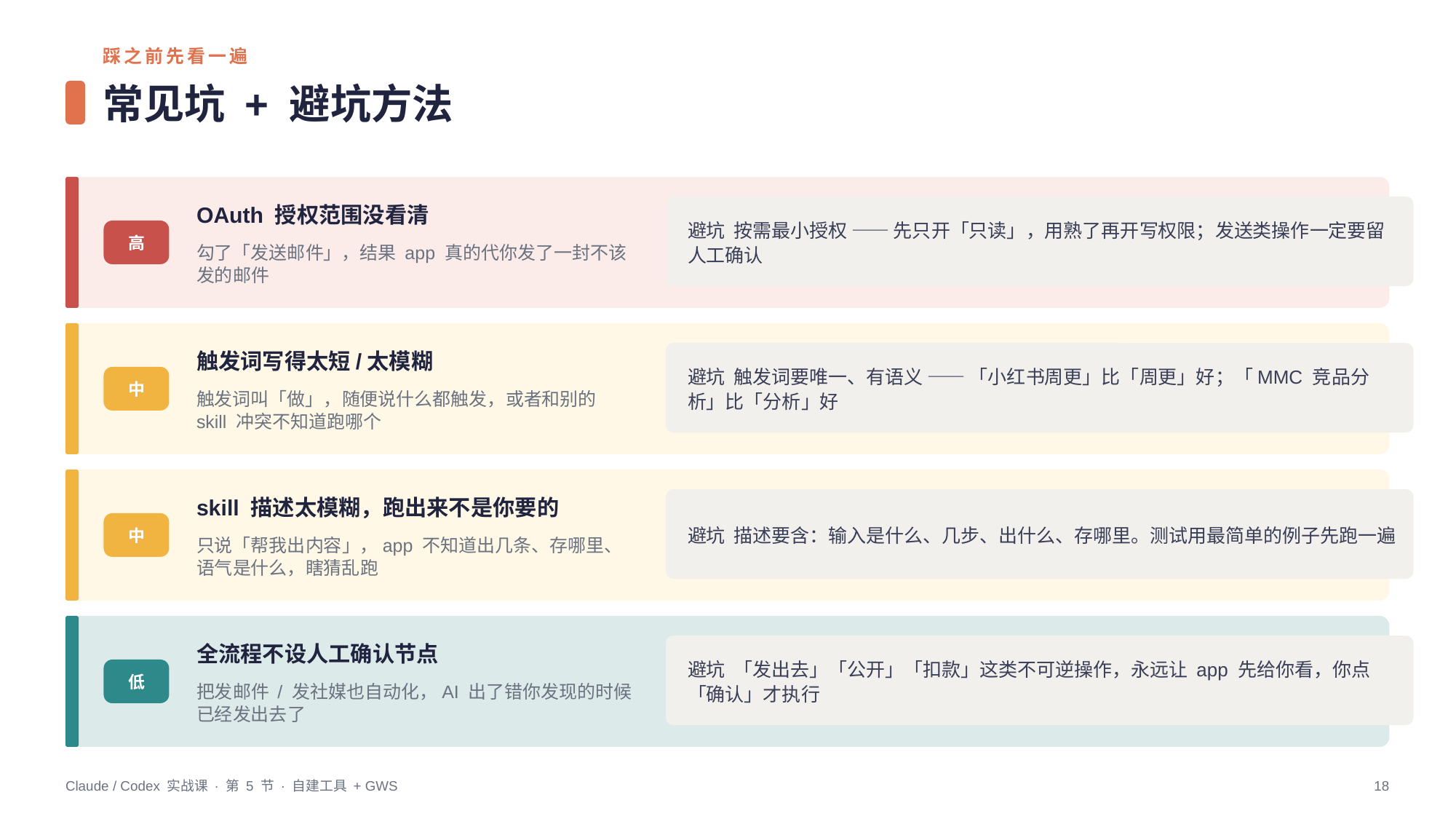

踩之前先看一遍
常见坑 + 避坑方法

OAuth 授权范围没看清

避坑  按需最小授权 —— 先只开「只读」，用熟了再开写权限；发送类操作一定要留人工确认

高
勾了「发送邮件」，结果 app 真的代你发了一封不该发的邮件

触发词写得太短/太模糊

避坑  触发词要唯一、有语义 —— 「小红书周更」比「周更」好；「MMC 竞品分析」比「分析」好

中
触发词叫「做」，随便说什么都触发，或者和别的 skill 冲突不知道跑哪个

skill 描述太模糊，跑出来不是你要的

避坑  描述要含：输入是什么、几步、出什么、存哪里。测试用最简单的例子先跑一遍

中
只说「帮我出内容」，app 不知道出几条、存哪里、语气是什么，瞎猜乱跑

全流程不设人工确认节点

避坑  「发出去」「公开」「扣款」这类不可逆操作，永远让 app 先给你看，你点「确认」才执行

低
把发邮件 / 发社媒也自动化，AI 出了错你发现的时候已经发出去了
Claude / Codex 实战课 · 第 5 节 · 自建工具 + GWS
18